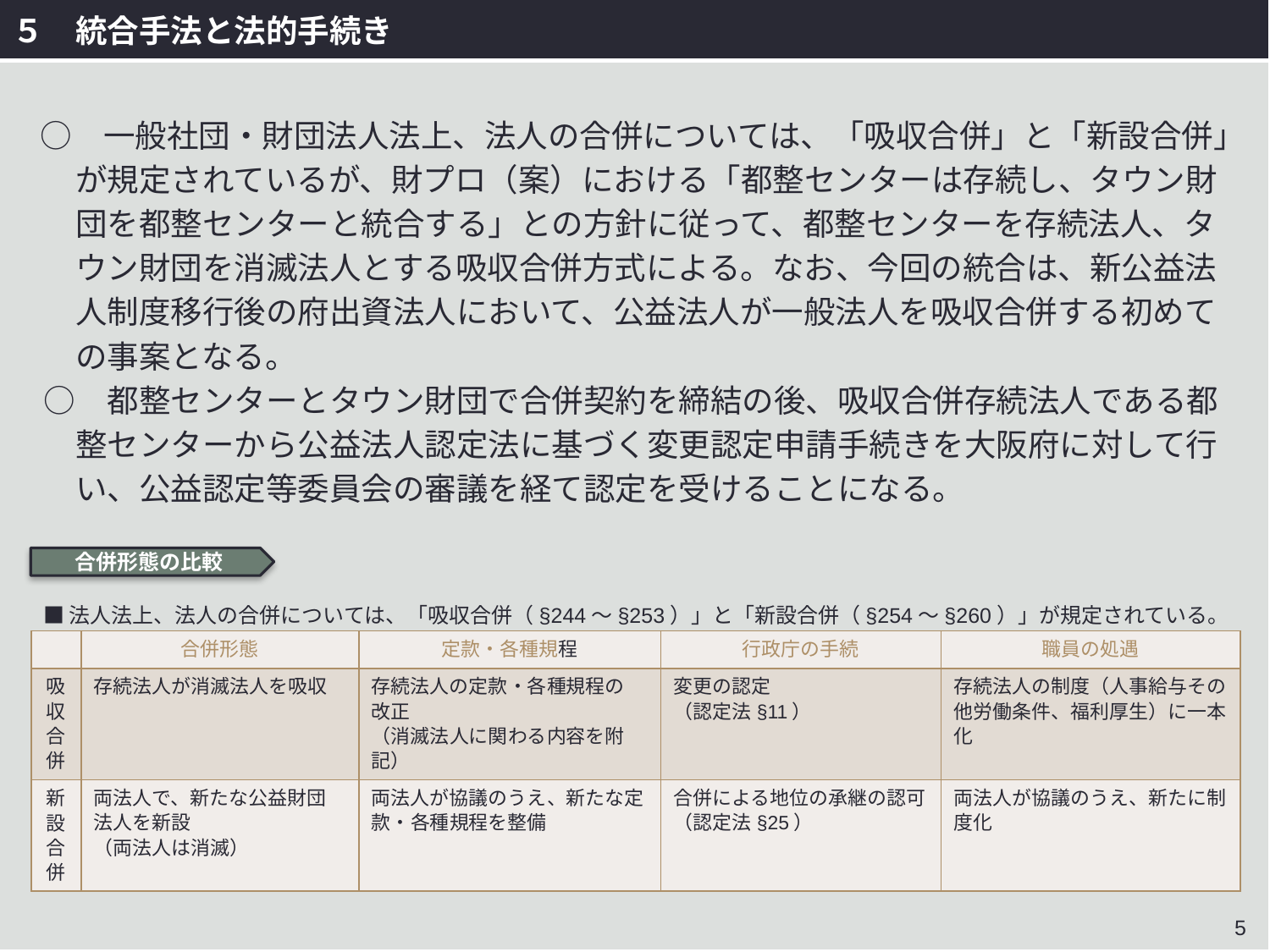

| ５　統合手法と法的手続き |
| --- |
| ○　一般社団・財団法人法上、法人の合併については、「吸収合併」と「新設合併」 　　が規定されているが、財プロ（案）における「都整センターは存続し、タウン財 　　団を都整センターと統合する」との方針に従って、都整センターを存続法人、タ 　　ウン財団を消滅法人とする吸収合併方式による。なお、今回の統合は、新公益法 　　人制度移行後の府出資法人において、公益法人が一般法人を吸収合併する初めて 　　の事案となる。 　○　都整センターとタウン財団で合併契約を締結の後、吸収合併存続法人である都 　　整センターから公益法人認定法に基づく変更認定申請手続きを大阪府に対して行 　　い、公益認定等委員会の審議を経て認定を受けることになる。 |
合併形態の比較
■法人法上、法人の合併については、「吸収合併（§244～§253）」と「新設合併（§254～§260）」が規定されている。
|  | 合併形態 | 定款・各種規程 | 行政庁の手続 | 職員の処遇 |
| --- | --- | --- | --- | --- |
| 吸収合併 | 存続法人が消滅法人を吸収 | 存続法人の定款・各種規程の 改正 （消滅法人に関わる内容を附記） | 変更の認定 （認定法§11） | 存続法人の制度（人事給与その他労働条件、福利厚生）に一本化 |
| 新設合併 | 両法人で、新たな公益財団 法人を新設 （両法人は消滅） | 両法人が協議のうえ、新たな定款・各種規程を整備 | 合併による地位の承継の認可（認定法§25） | 両法人が協議のうえ、新たに制度化 |
5